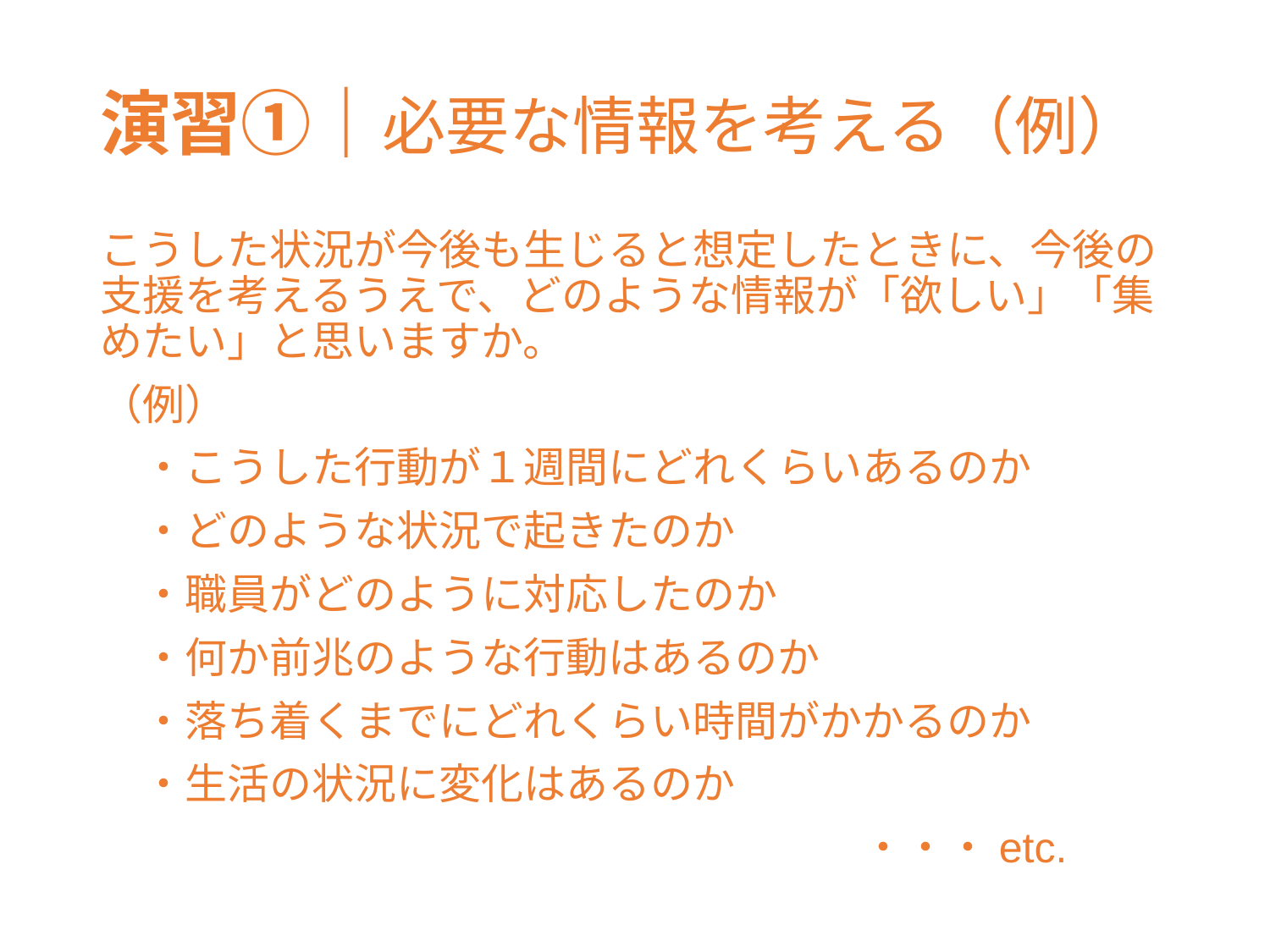

# 演習①｜必要な情報を考える（例）
こうした状況が今後も生じると想定したときに、今後の支援を考えるうえで、どのような情報が「欲しい」「集めたい」と思いますか。
（例）
　・こうした行動が１週間にどれくらいあるのか
　・どのような状況で起きたのか
　・職員がどのように対応したのか
　・何か前兆のような行動はあるのか
　・落ち着くまでにどれくらい時間がかかるのか
　・生活の状況に変化はあるのか
　　　　　　　　　　　　　　　　　　・・・etc.